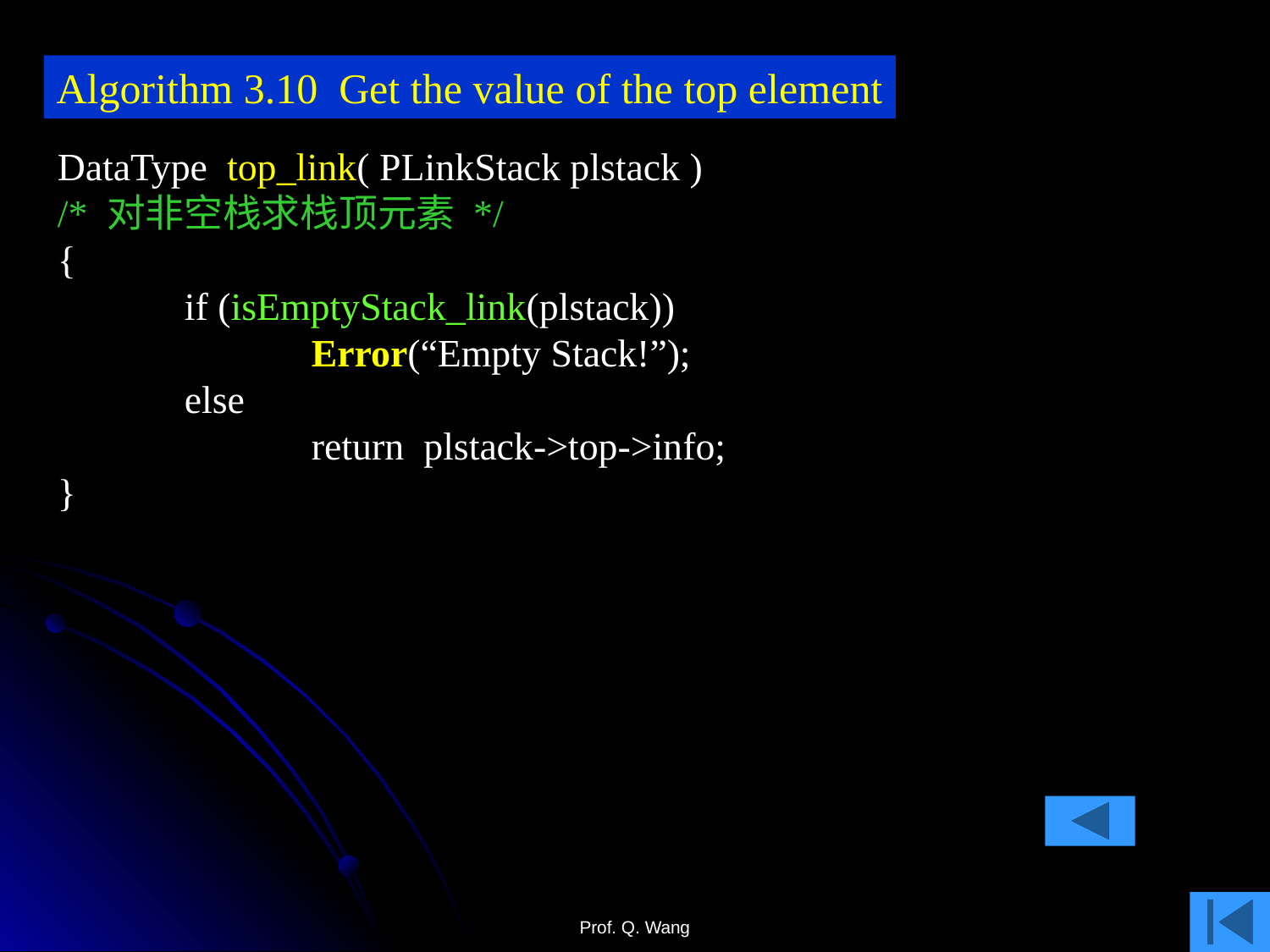

Algorithm 3.10  Get the value of the top element
DataType  top_link( PLinkStack plstack )
/* 对非空栈求栈顶元素 */
{
	if (isEmptyStack_link(plstack))
		Error(“Empty Stack!”);
	else
		return  plstack->top->info;
}

Prof. Q. Wang